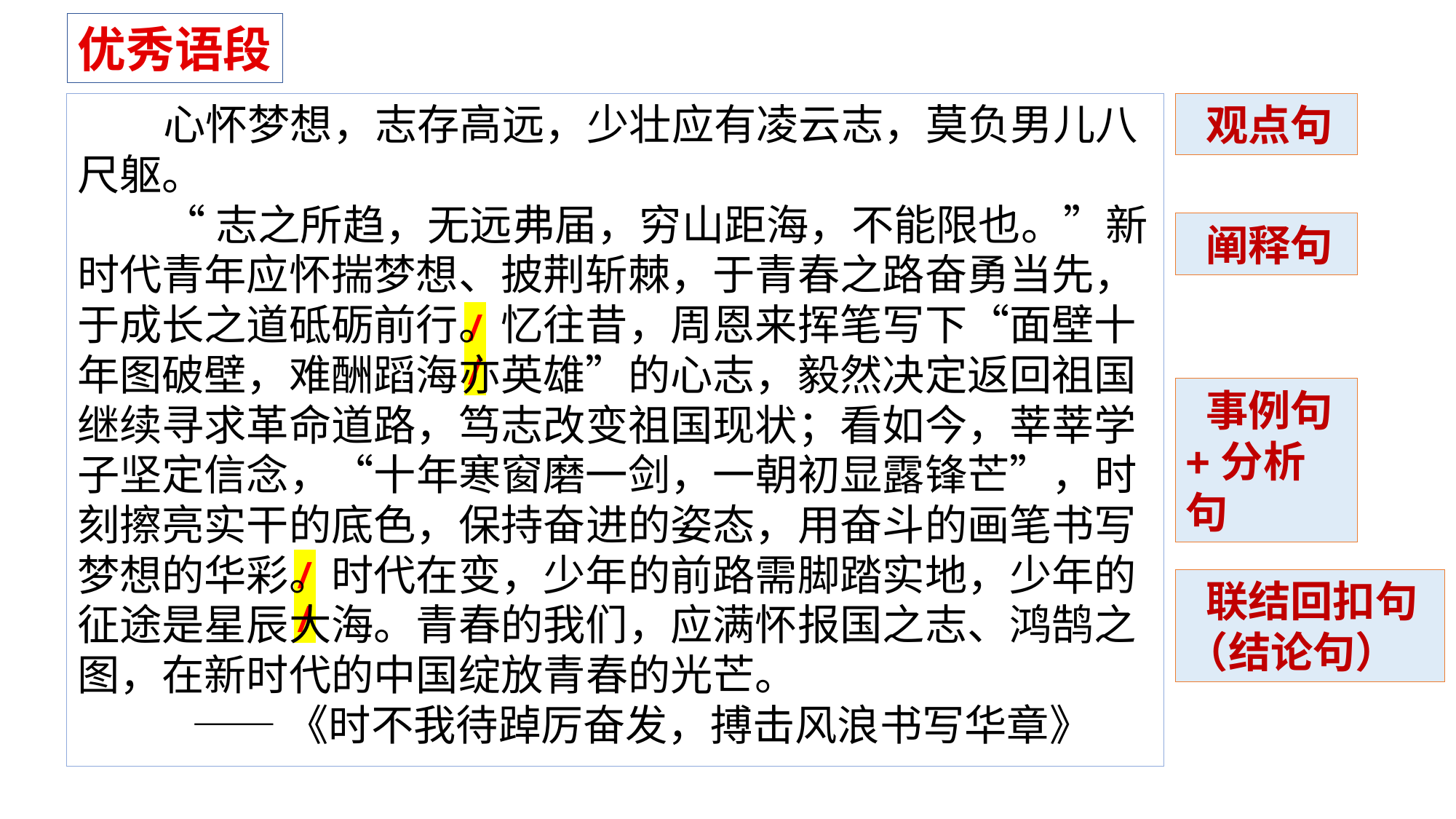

优秀语段
心怀梦想，志存高远，少壮应有凌云志，莫负男儿八尺躯。
“志之所趋，无远弗届，穷山距海，不能限也。”新时代青年应怀揣梦想、披荆斩棘，于青春之路奋勇当先，于成长之道砥砺前行。忆往昔，周恩来挥笔写下“面壁十年图破壁，难酬蹈海亦英雄”的心志，毅然决定返回祖国继续寻求革命道路，笃志改变祖国现状；看如今，莘莘学子坚定信念，“十年寒窗磨一剑，一朝初显露锋芒”，时刻擦亮实干的底色，保持奋进的姿态，用奋斗的画笔书写梦想的华彩。时代在变，少年的前路需脚踏实地，少年的征途是星辰大海。青春的我们，应满怀报国之志、鸿鹄之图，在新时代的中国绽放青春的光芒。
   ——《时不我待踔厉奋发，搏击风浪书写华章》
 观点句
 阐释句
//
 事例句+分析句
//
 联结回扣句（结论句）